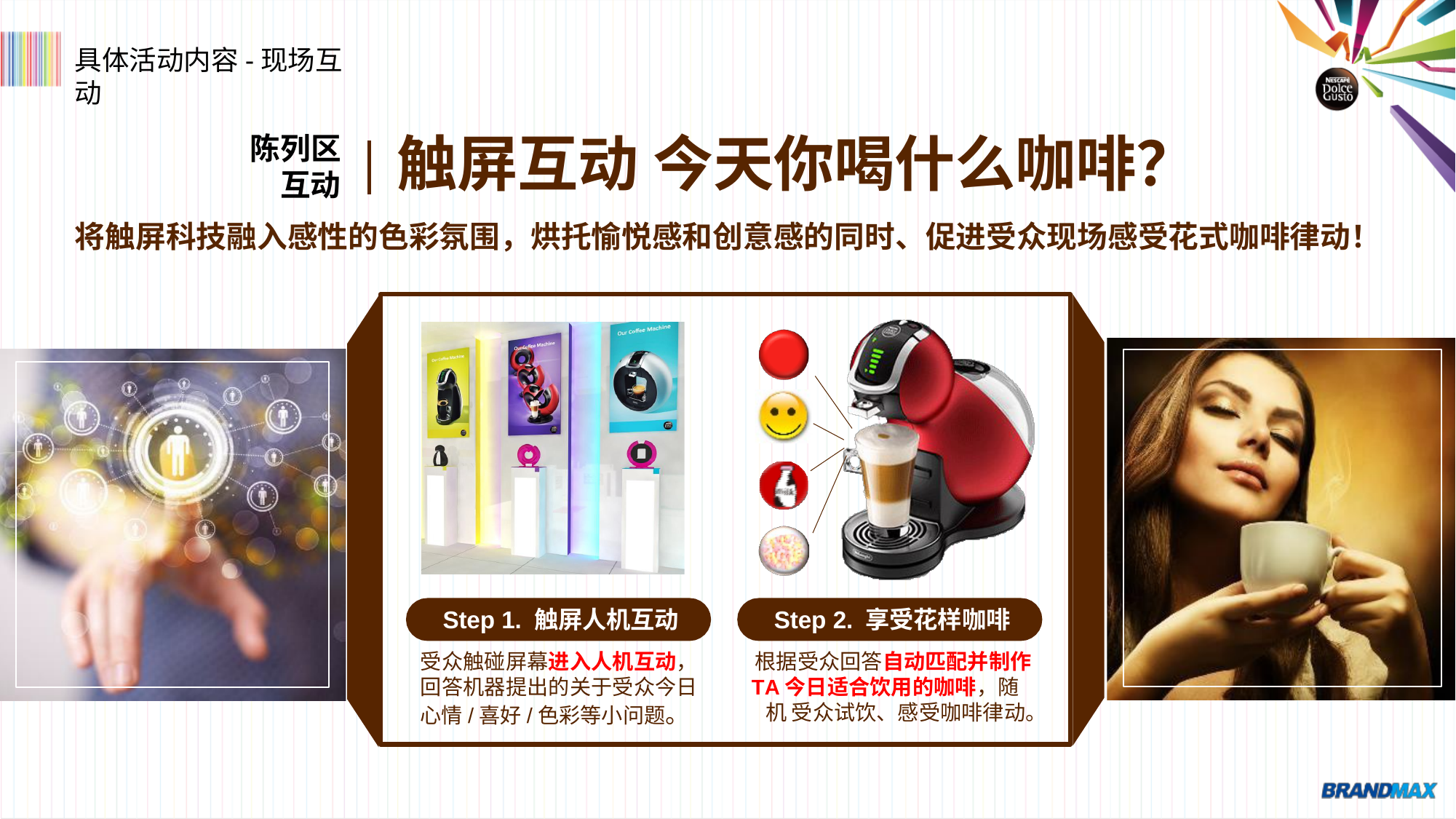

具体活动内容-现场互动
# 触屏互动 今天你喝什么咖啡？
陈列区
互动

将触屏科技融入感性的色彩氛围，烘托愉悦感和创意感的同时、促进受众现场感受花式咖啡律动！

Step 1. 触屏人机互动
受众触碰屏幕进入人机互动， 回答机器提出的关于受众今日 心情/喜好/色彩等小问题。
Step 2. 享受花样咖啡
根据受众回答自动匹配并制作
TA今日适合饮用的咖啡，随机 受众试饮、感受咖啡律动。